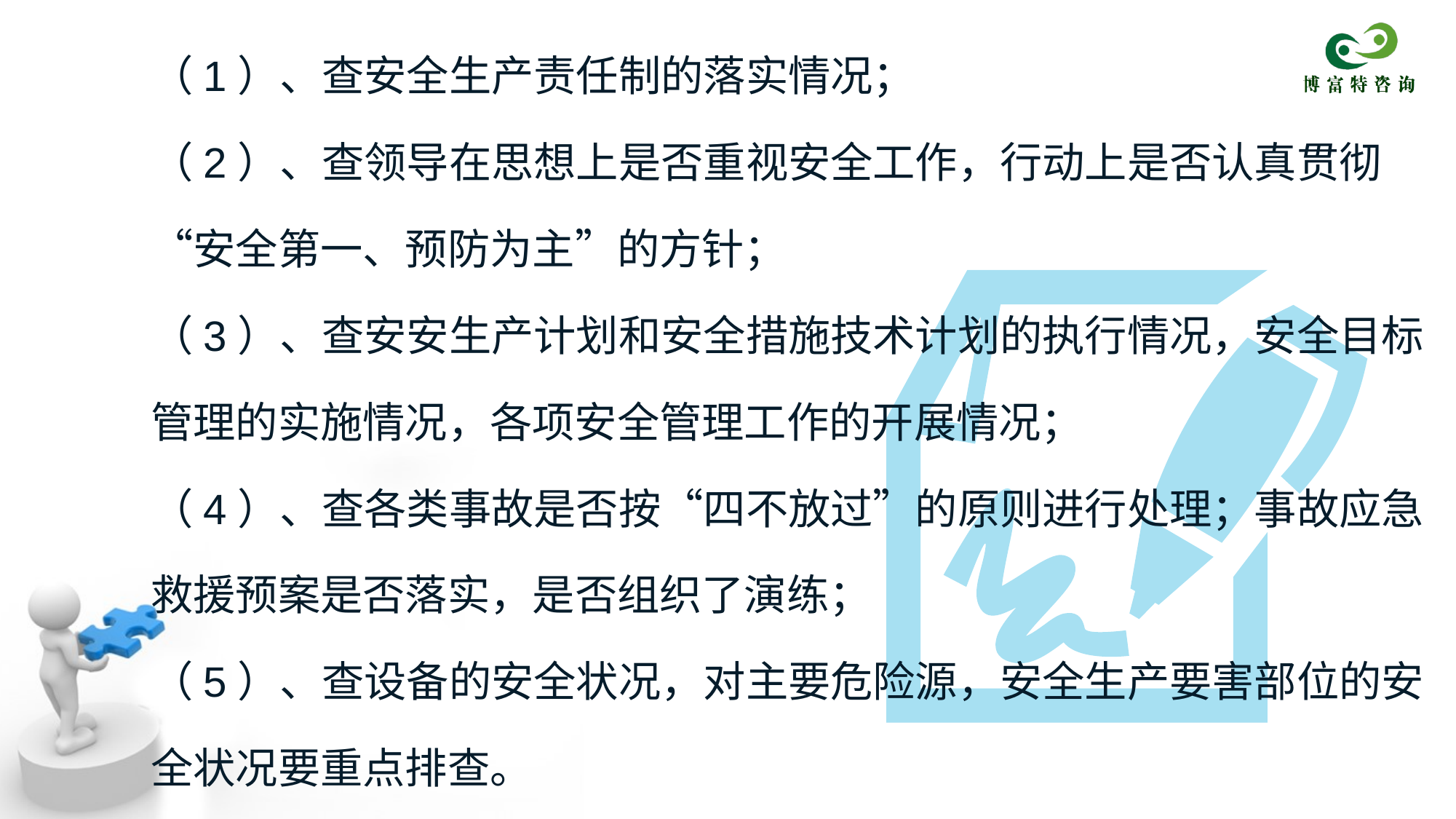

（1）、查安全生产责任制的落实情况；
（2）、查领导在思想上是否重视安全工作，行动上是否认真贯彻“安全第一、预防为主”的方针；
（3）、查安安生产计划和安全措施技术计划的执行情况，安全目标管理的实施情况，各项安全管理工作的开展情况；
（4）、查各类事故是否按“四不放过”的原则进行处理；事故应急救援预案是否落实，是否组织了演练；
（5）、查设备的安全状况，对主要危险源，安全生产要害部位的安全状况要重点排查。